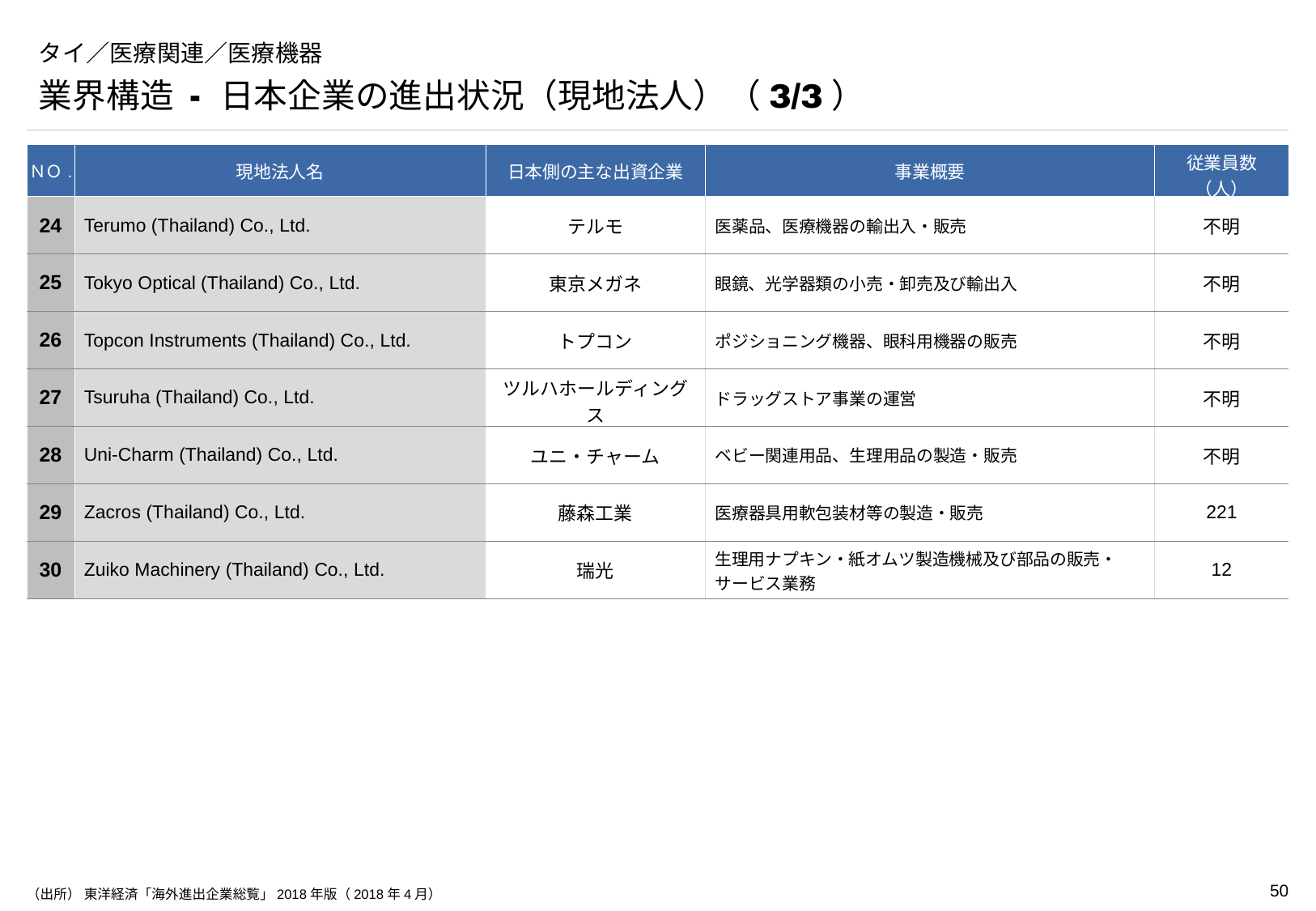

# タイ／医療関連／医療機器
業界構造 - 日本企業の進出状況（現地法人）（3/3）
| ＮＯ. | 現地法人名 | 日本側の主な出資企業 | 事業概要 | 従業員数（人） |
| --- | --- | --- | --- | --- |
| 24 | Terumo (Thailand) Co., Ltd. | テルモ | 医薬品、医療機器の輸出入・販売 | 不明 |
| 25 | Tokyo Optical (Thailand) Co., Ltd. | 東京メガネ | 眼鏡、光学器類の小売・卸売及び輸出入 | 不明 |
| 26 | Topcon Instruments (Thailand) Co., Ltd. | トプコン | ポジショニング機器、眼科用機器の販売 | 不明 |
| 27 | Tsuruha (Thailand) Co., Ltd. | ツルハホールディングス | ドラッグストア事業の運営 | 不明 |
| 28 | Uni-Charm (Thailand) Co., Ltd. | ユニ・チャーム | ベビー関連用品、生理用品の製造・販売 | 不明 |
| 29 | Zacros (Thailand) Co., Ltd. | 藤森工業 | 医療器具用軟包装材等の製造・販売 | 221 |
| 30 | Zuiko Machinery (Thailand) Co., Ltd. | 瑞光 | 生理用ナプキン・紙オムツ製造機械及び部品の販売・サービス業務 | 12 |
（出所） 東洋経済「海外進出企業総覧」2018年版（2018年4月）